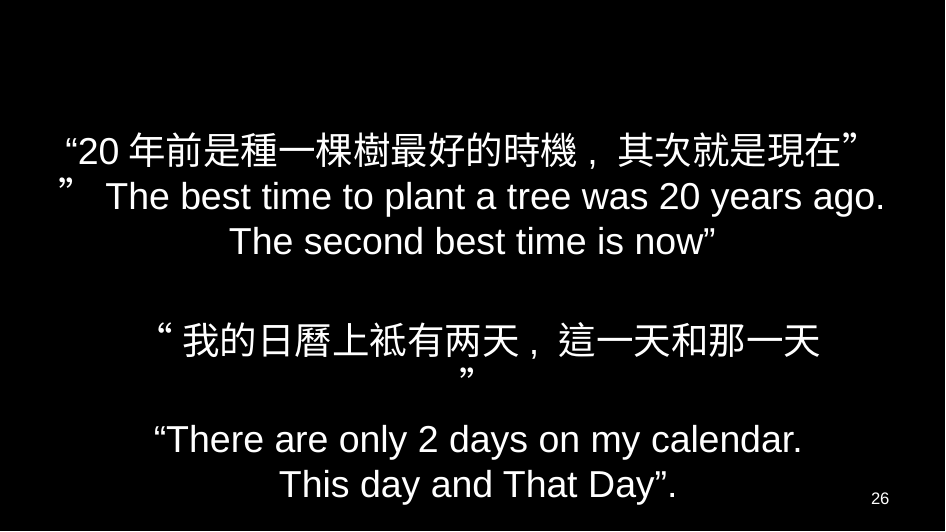

# “20年前是種一棵樹最好的時機, 其次就是現在” ”The best time to plant a tree was 20 years ago. The second best time is now”
“我的日曆上袛有两天, 這一天和那一天”
“There are only 2 days on my calendar. This day and That Day”.
26